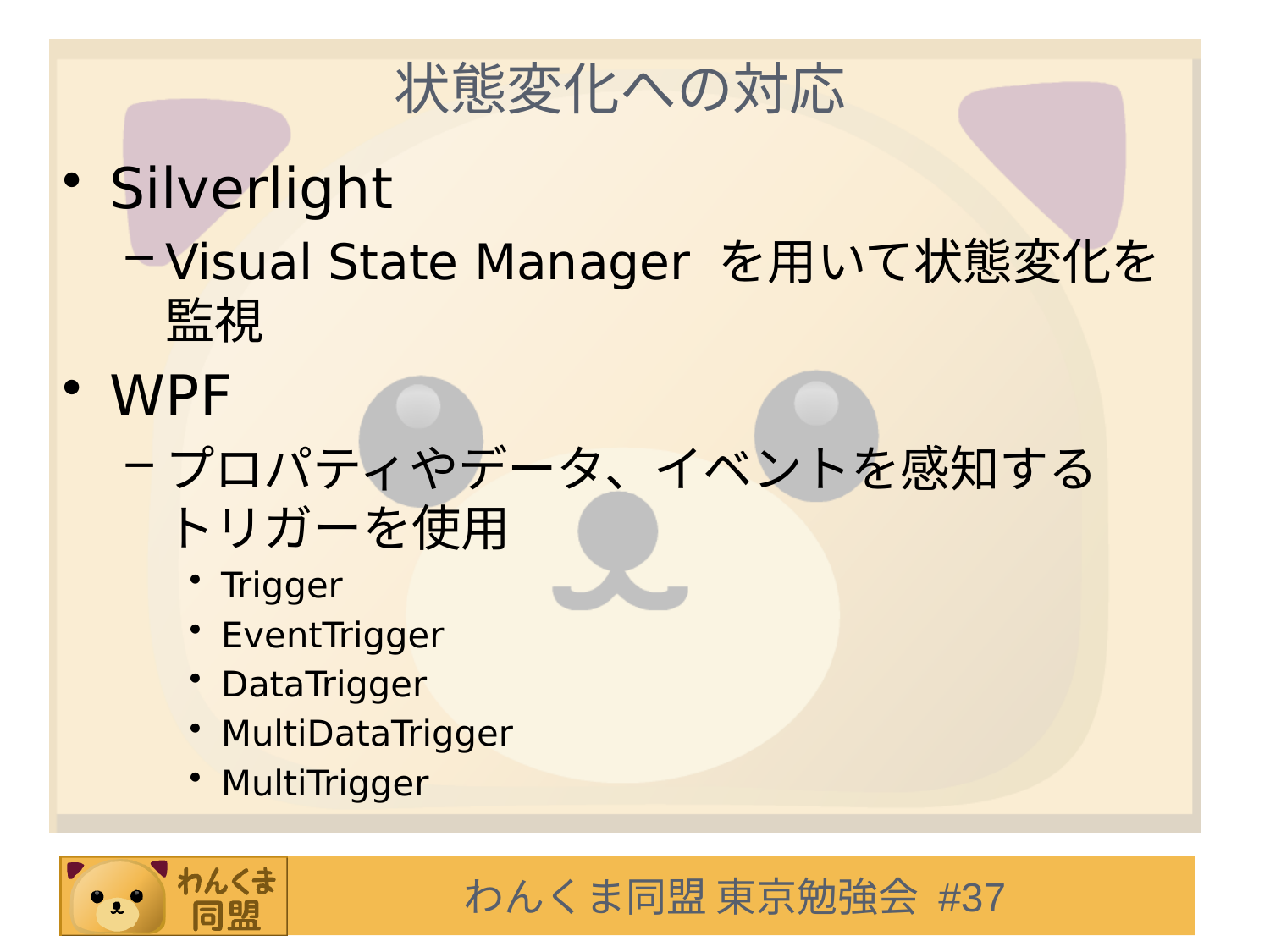

# 状態変化への対応
Silverlight
Visual State Manager を用いて状態変化を監視
WPF
プロパティやデータ、イベントを感知する
トリガーを使用
Trigger
EventTrigger
DataTrigger
MultiDataTrigger
MultiTrigger